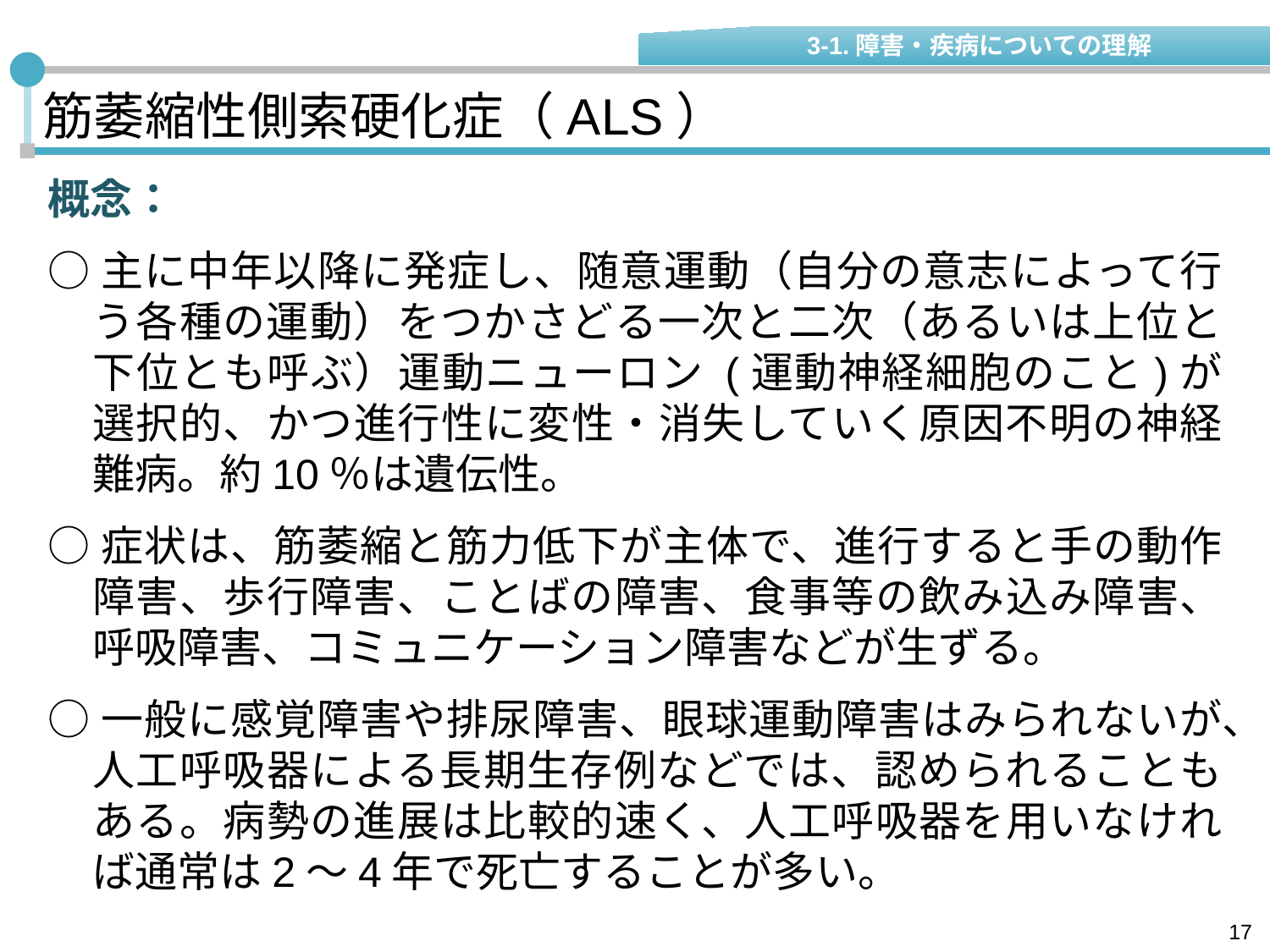

3-1.障害・疾病についての理解
# 筋萎縮性側索硬化症（ALS）
概念：
○主に中年以降に発症し、随意運動（自分の意志によって行う各種の運動）をつかさどる一次と二次（あるいは上位と下位とも呼ぶ）運動ニューロン (運動神経細胞のこと)が選択的、かつ進行性に変性・消失していく原因不明の神経難病。約10％は遺伝性。
○症状は、筋萎縮と筋力低下が主体で、進行すると手の動作障害、歩行障害、ことばの障害、食事等の飲み込み障害、呼吸障害、コミュニケーション障害などが生ずる。
○一般に感覚障害や排尿障害、眼球運動障害はみられないが、人工呼吸器による長期生存例などでは、認められることもある。病勢の進展は比較的速く、人工呼吸器を用いなければ通常は2～4年で死亡することが多い。
17